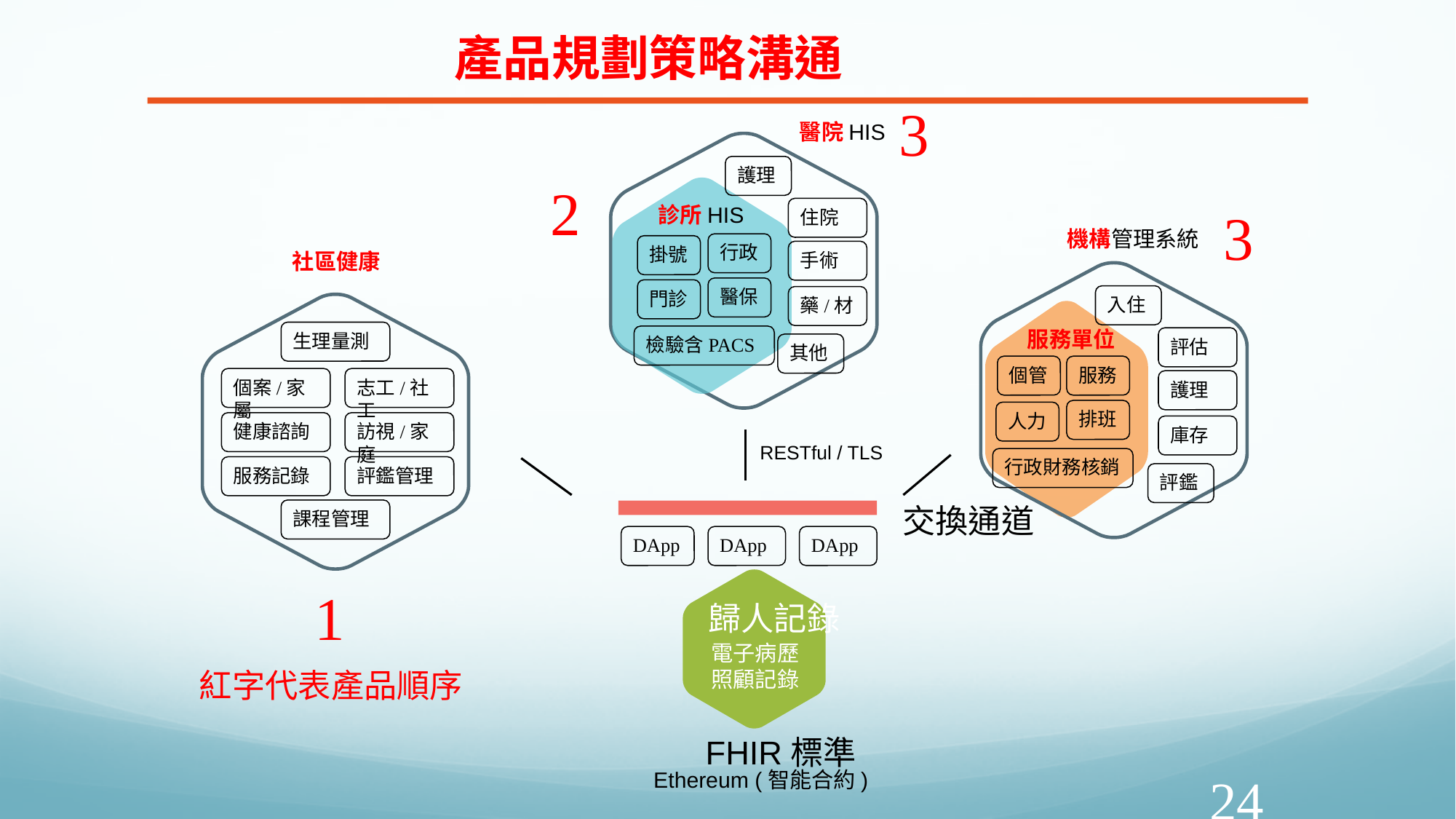

產品規劃策略溝通
3

醫院HIS

護理
2

3
診所HIS
住院
機構管理系統
行政
掛號
手術
社區健康

醫保
門診
入住
藥/材

服務單位
生理量測
檢驗含PACS
評估
其他
個管
服務
個案/家屬
志工/社工
護理
排班
人力
健康諮詢
訪視/家庭
庫存
RESTful / TLS
行政財務核銷
服務記錄
評鑑管理
評鑑
交換通道
課程管理

DApp
DApp
DApp

1
歸人記錄
電子病歷
照顧記錄
紅字代表產品順序
FHIR標準
Ethereum (智能合約)
24